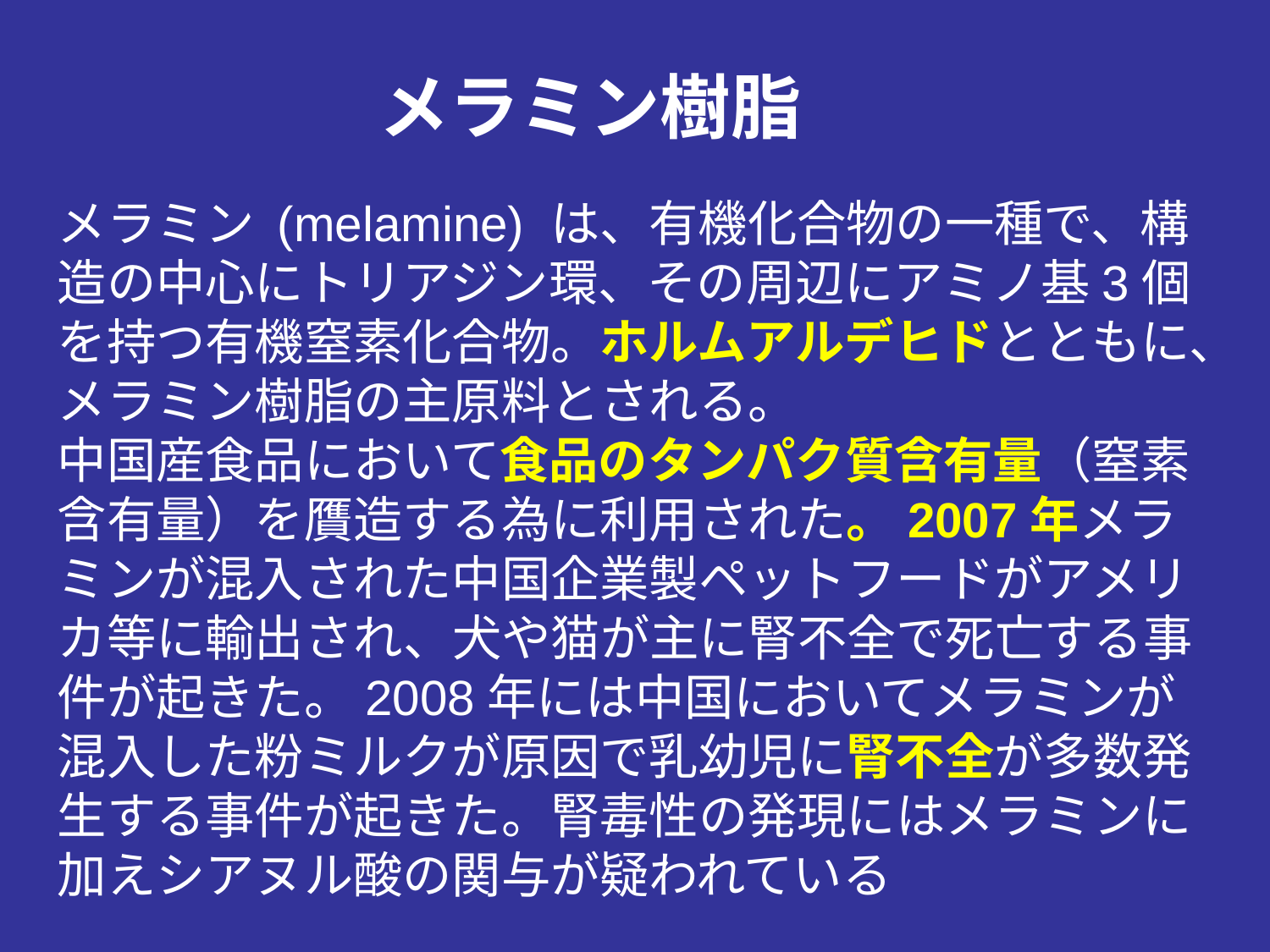

メラミン樹脂
メラミン (melamine) は、有機化合物の一種で、構造の中心にトリアジン環、その周辺にアミノ基3個を持つ有機窒素化合物。ホルムアルデヒドとともに、メラミン樹脂の主原料とされる。
中国産食品において食品のタンパク質含有量（窒素含有量）を贋造する為に利用された。2007年メラミンが混入された中国企業製ペットフードがアメリカ等に輸出され、犬や猫が主に腎不全で死亡する事件が起きた。2008年には中国においてメラミンが混入した粉ミルクが原因で乳幼児に腎不全が多数発生する事件が起きた。腎毒性の発現にはメラミンに加えシアヌル酸の関与が疑われている